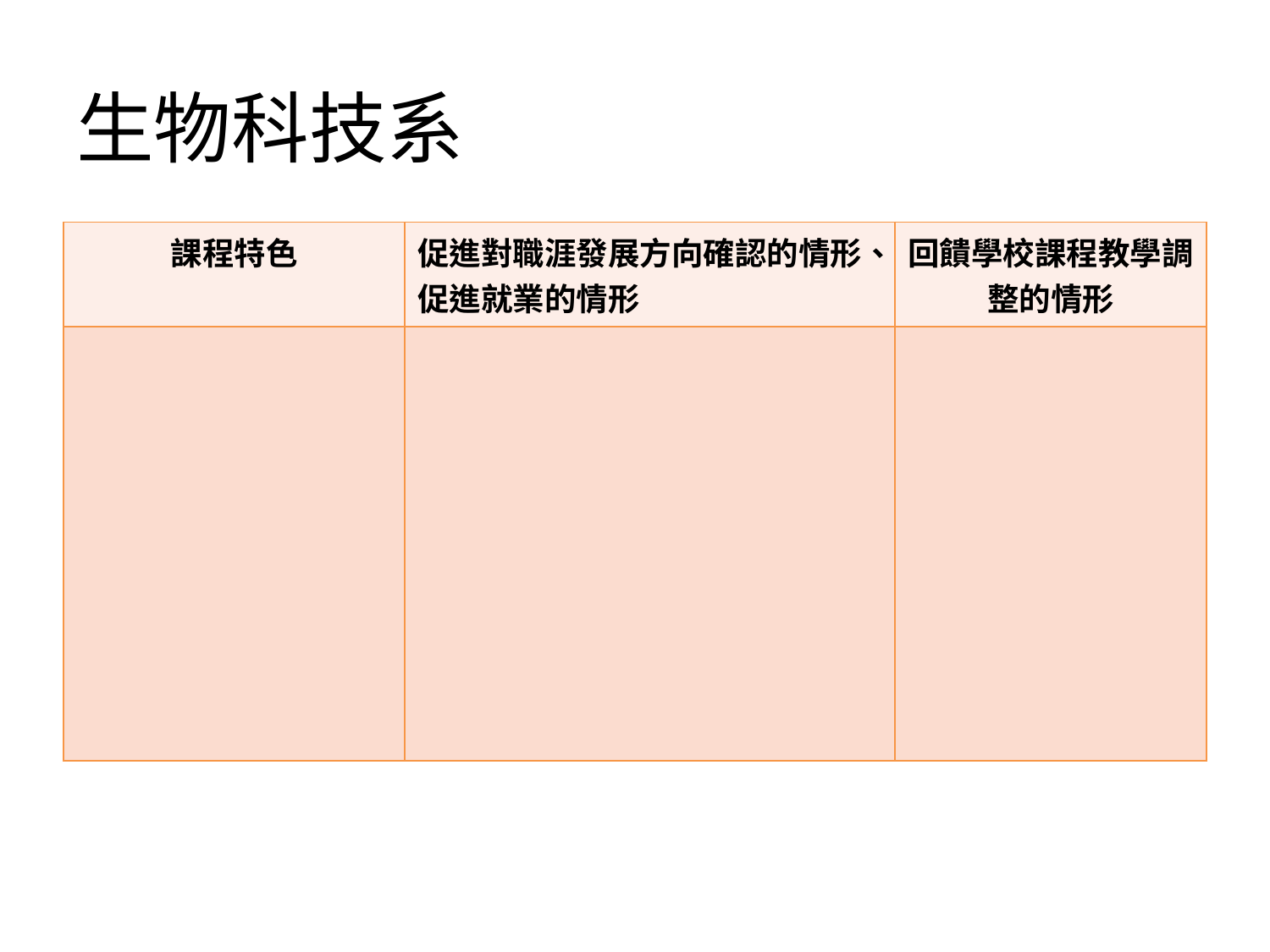

# 生物科技系
| 課程特色 | 促進對職涯發展方向確認的情形、 促進就業的情形 | 回饋學校課程教學調整的情形 |
| --- | --- | --- |
|  |  |  |